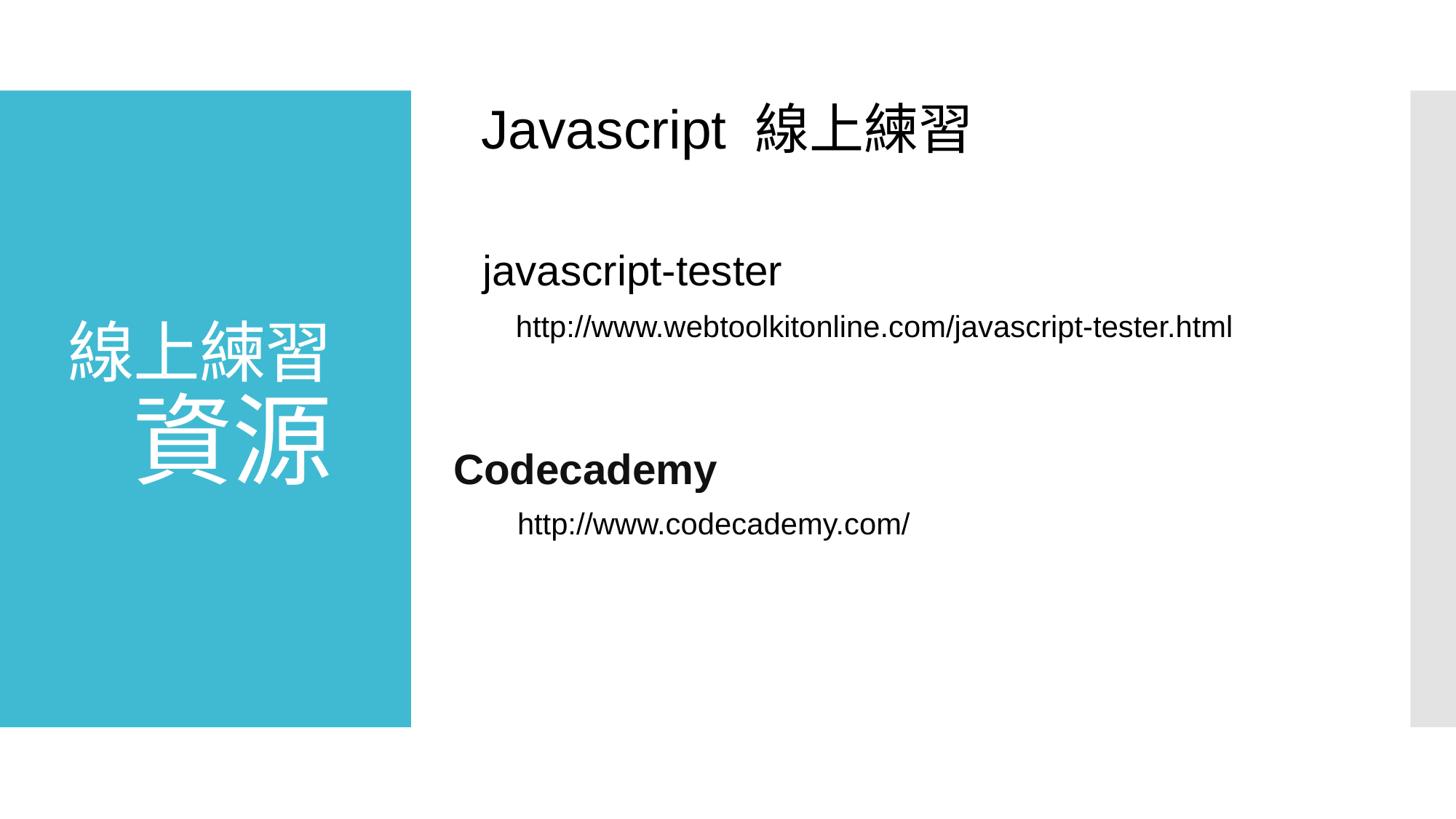

Javascript 線上練習
# 線上練習 資源
javascript-tester
http://www.webtoolkitonline.com/javascript-tester.html
Codecademy
http://www.codecademy.com/